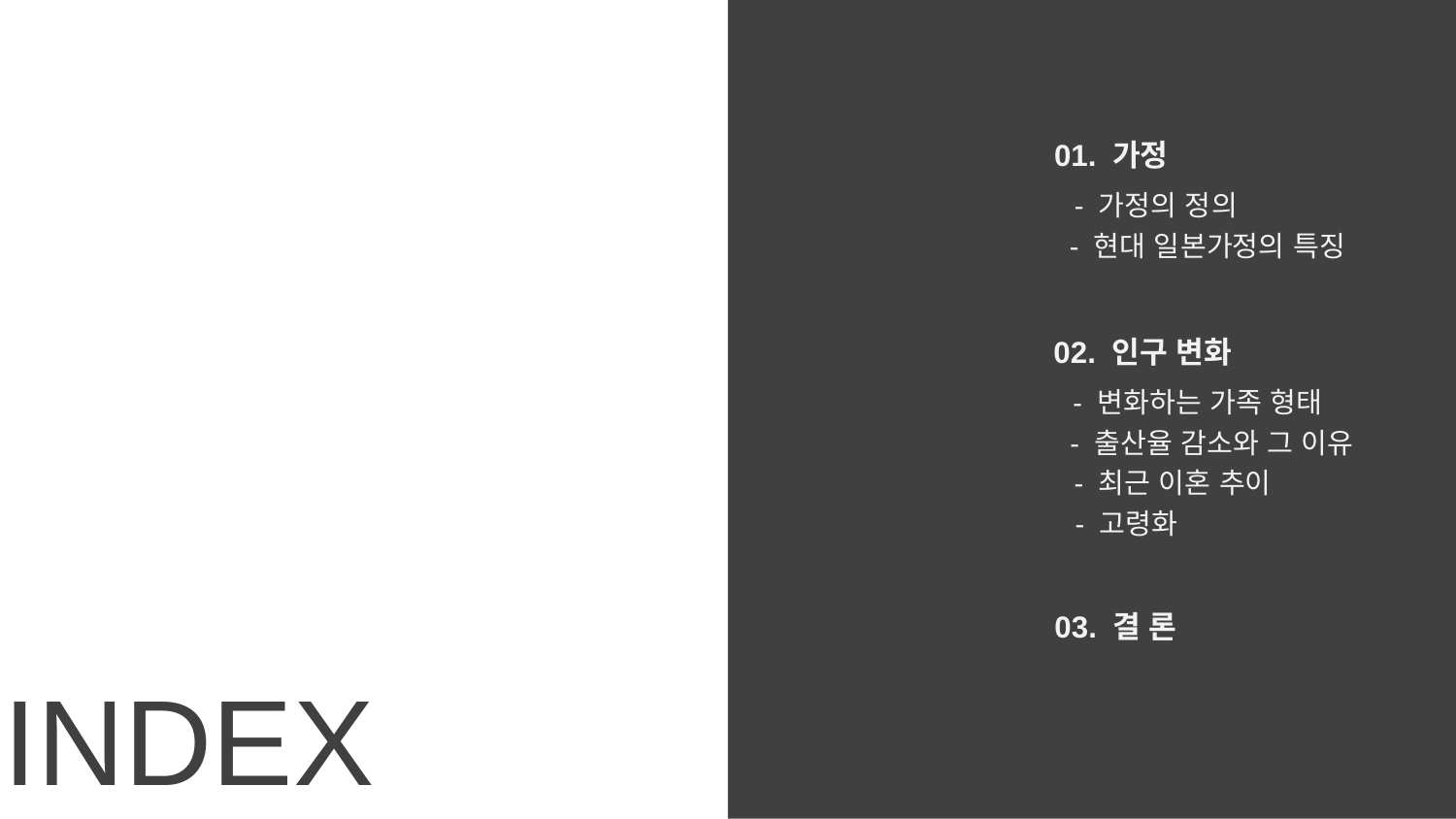

01. 가정
- 가정의 정의
- 현대 일본가정의 특징
02. 인구 변화
- 변화하는 가족 형태
- 출산율 감소와 그 이유
- 최근 이혼 추이
- 고령화
03. 결 론
INDEX